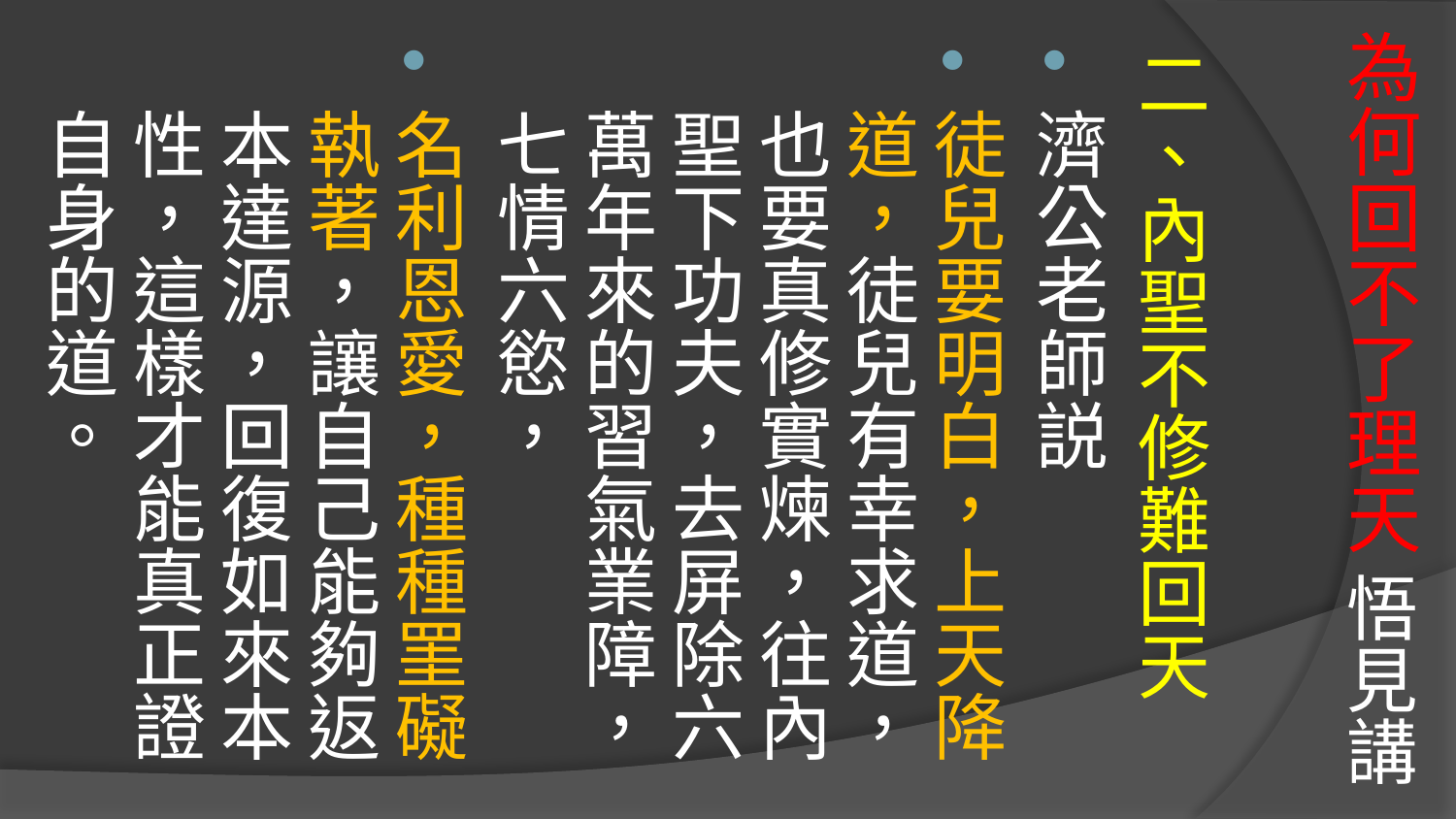

# 為何回不了理天 悟見講
二、內聖不修難回天
濟公老師説
徒兒要明白，上天降道，徒兒有幸求道，也要真修實煉，往內聖下功夫，去屏除六萬年來的習氣業障，七情六慾，
名利恩愛，種種罣礙執著，讓自己能夠返本達源，回復如來本性，這樣才能真正證自身的道。